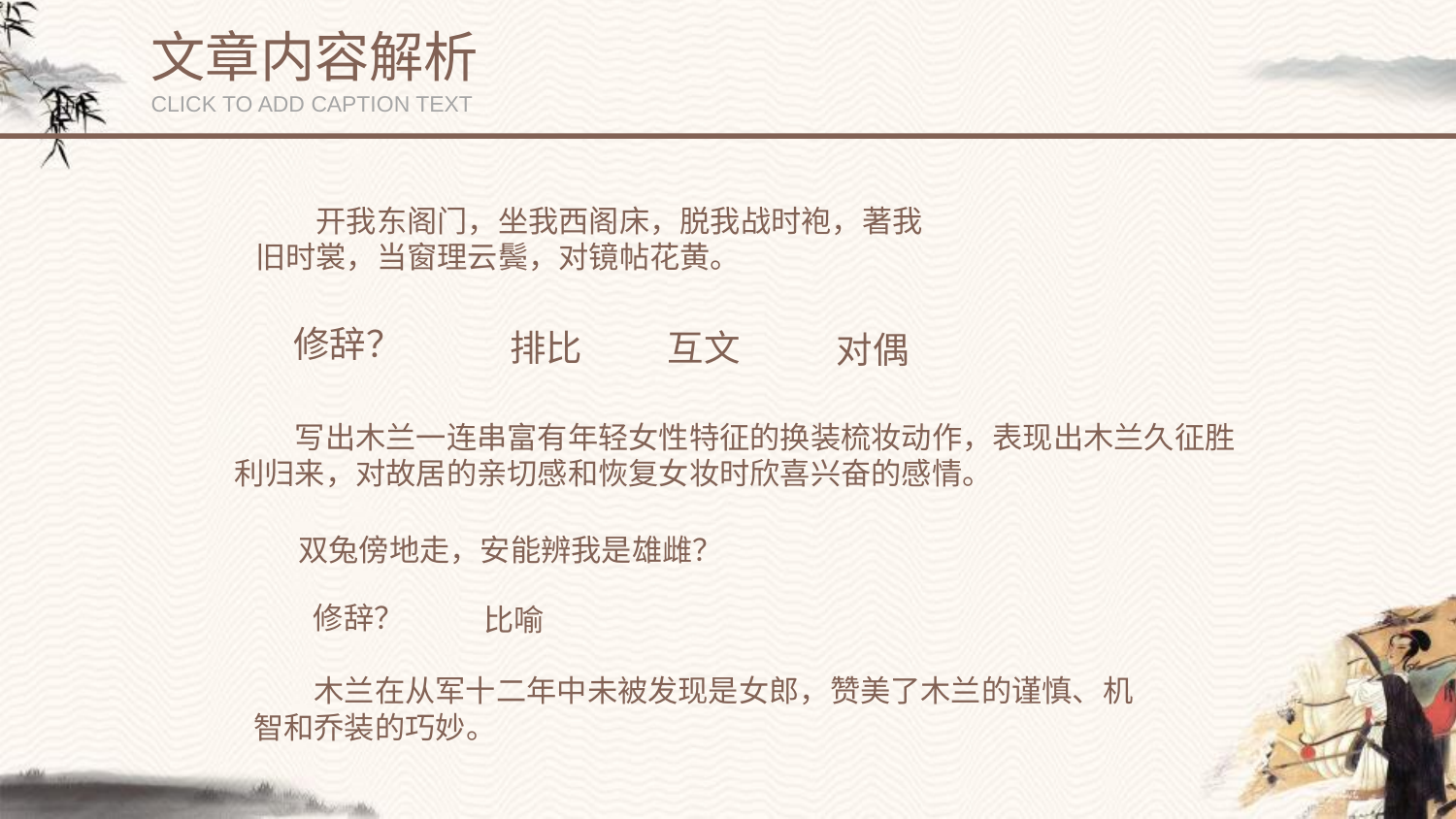

文章内容解析
CLICK TO ADD CAPTION TEXT

　　开我东阁门，坐我西阁床，脱我战时袍，著我
旧时裳，当窗理云鬓，对镜帖花黄。
修辞？
排比
互文
对偶
　　写出木兰一连串富有年轻女性特征的换装梳妆动作，表现出木兰久征胜利归来，对故居的亲切感和恢复女妆时欣喜兴奋的感情。
双兔傍地走，安能辨我是雄雌？
修辞？
比喻
　　木兰在从军十二年中未被发现是女郎，赞美了木兰的谨慎、机智和乔装的巧妙。